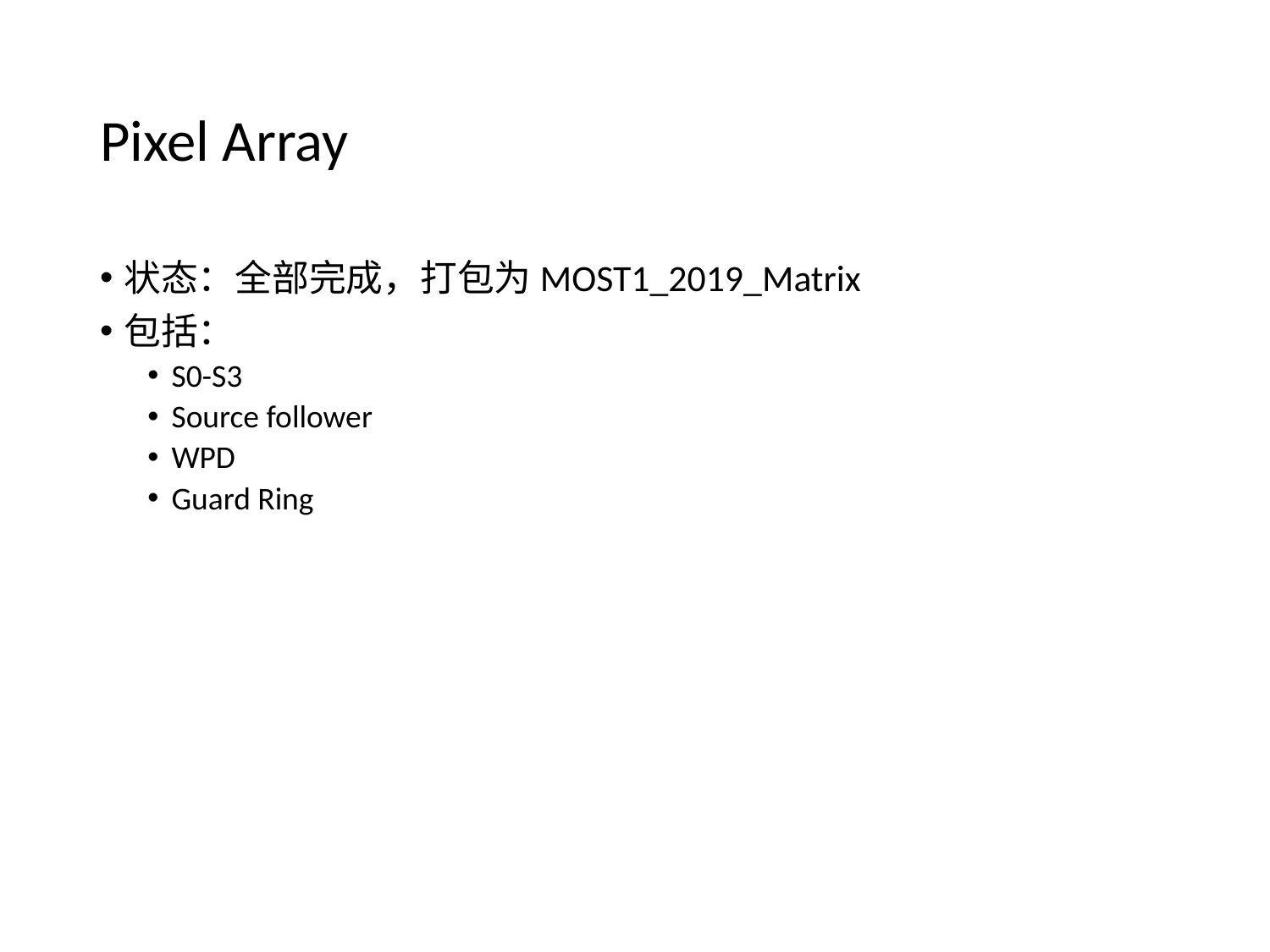

# Pixel Array
状态：全部完成，打包为MOST1_2019_Matrix
包括：
S0-S3
Source follower
WPD
Guard Ring